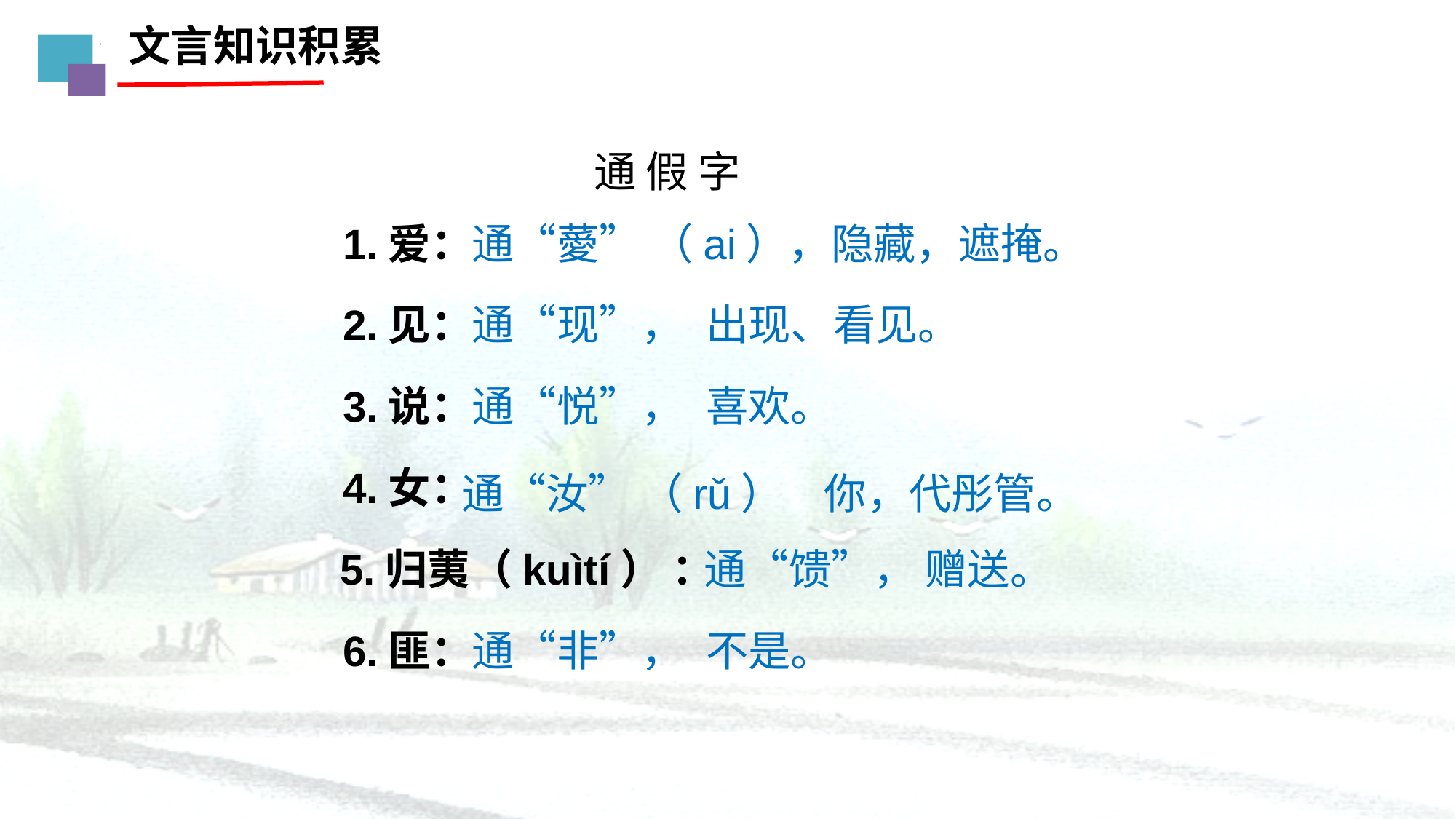

文言知识积累

通 假 字
1.爱：
通“薆”
（ai），隐藏，遮掩。
通“现”，
出现、看见。
2.见：
3.说：
通“悦”，
喜欢。
4.女：
通“汝” （rǔ）
你，代彤管。
5.归荑（kuìtí） ：
通“馈”，
赠送。
通“非”，
不是。
6.匪：